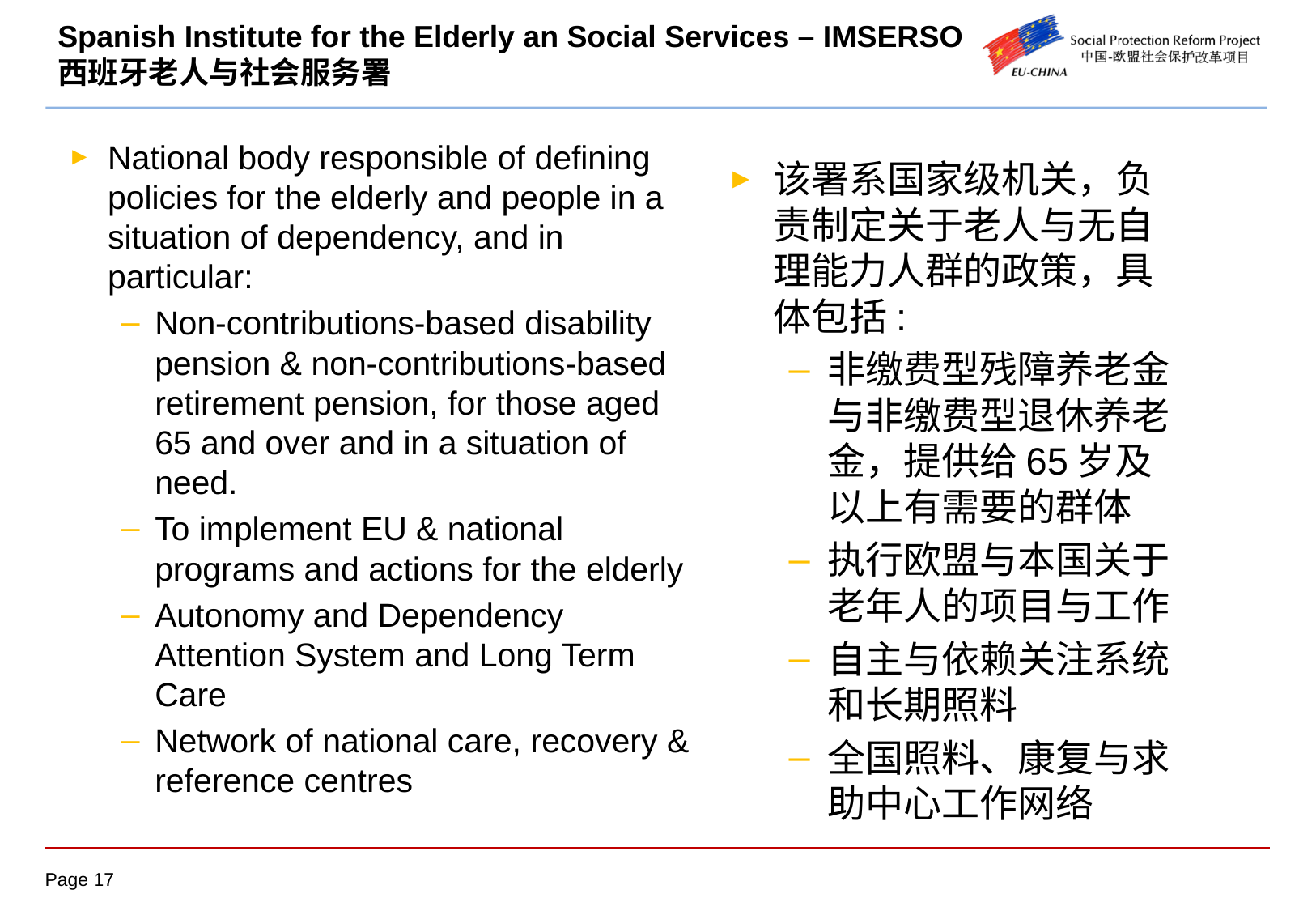

# Spanish Institute for the Elderly an Social Services – IMSERSO 西班牙老人与社会服务署
National body responsible of defining policies for the elderly and people in a situation of dependency, and in particular:
Non-contributions-based disability pension & non-contributions-based retirement pension, for those aged 65 and over and in a situation of need.
To implement EU & national programs and actions for the elderly
Autonomy and Dependency Attention System and Long Term Care
Network of national care, recovery & reference centres

该署系国家级机关，负责制定关于老人与无自理能力人群的政策，具体包括:
非缴费型残障养老金与非缴费型退休养老金，提供给65岁及以上有需要的群体
执行欧盟与本国关于老年人的项目与工作
自主与依赖关注系统和长期照料
全国照料、康复与求助中心工作网络